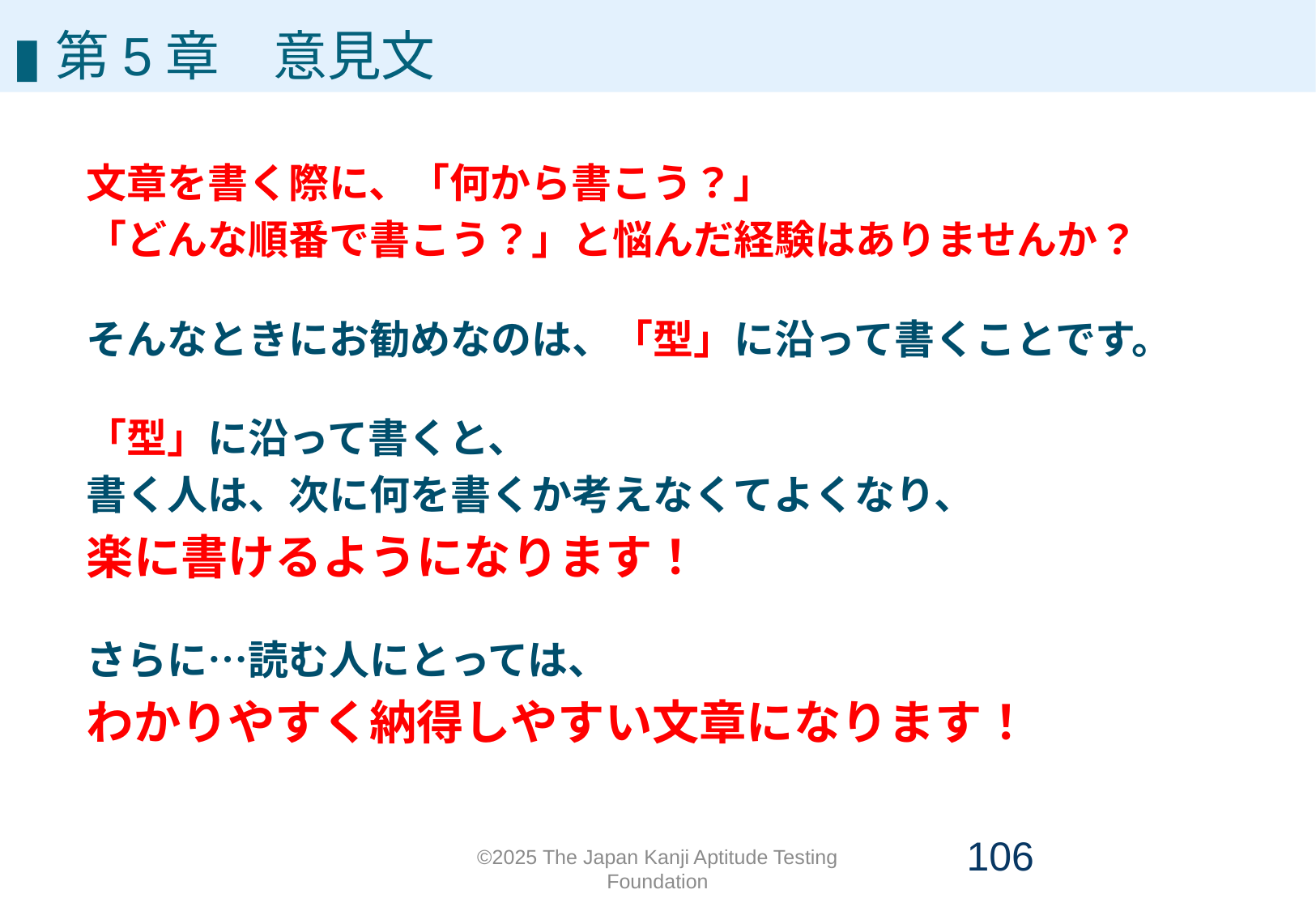

# 第5章
▮第5章　意見文
文章を書く際に、「何から書こう？」
「どんな順番で書こう？」と悩んだ経験はありませんか？

そんなときにお勧めなのは、「型」に沿って書くことです。

「型」に沿って書くと、
書く人は、次に何を書くか考えなくてよくなり、
楽に書けるようになります！

さらに…読む人にとっては、
わかりやすく納得しやすい文章になります！
©2025 The Japan Kanji Aptitude Testing Foundation
106